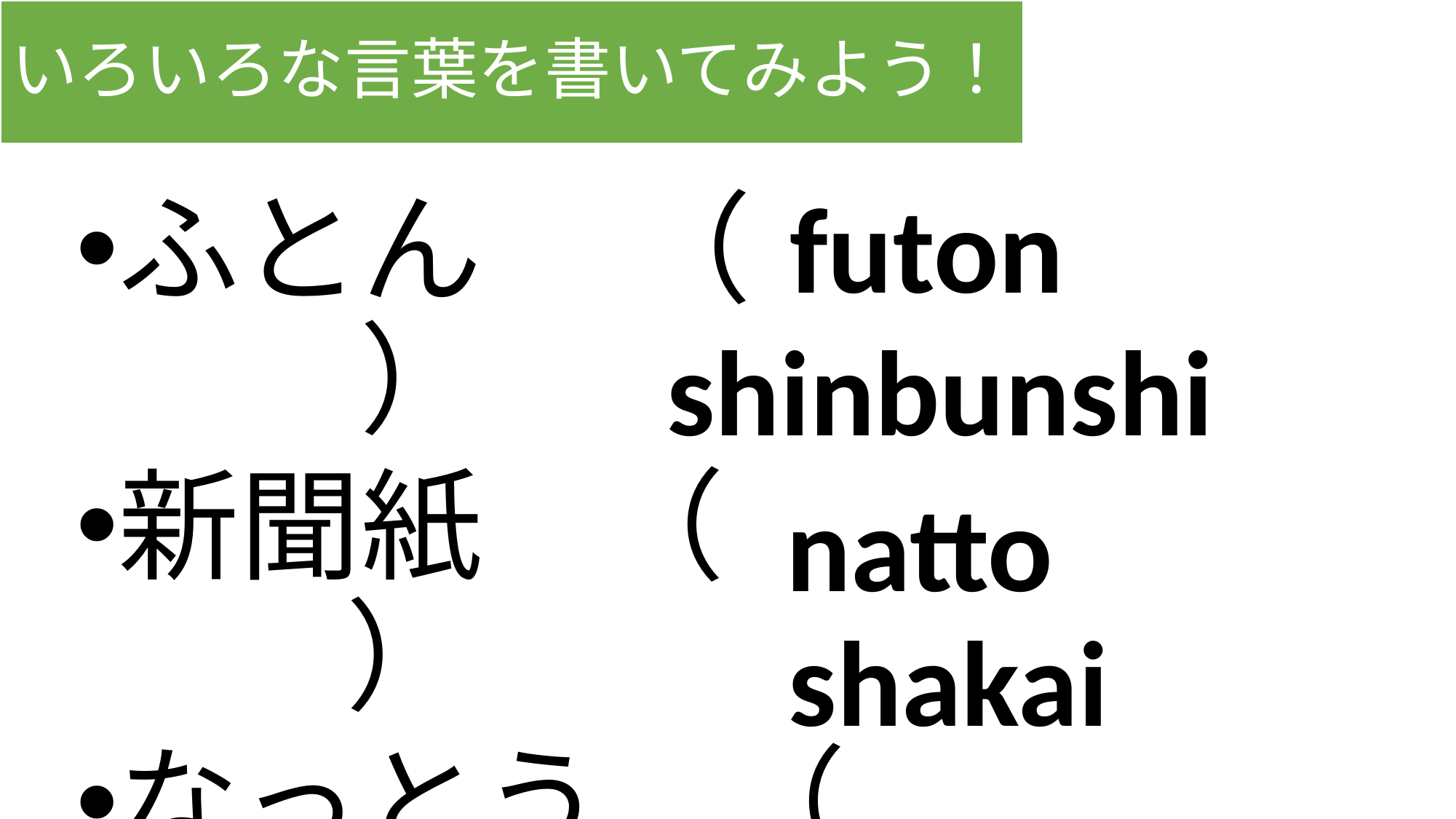

# いろいろな言葉を書いてみよう！
ふとん　 （　　　　　　     ）
新聞紙　（　　　     　　　）
なっとう　（　　　　　    　）
社会　  　（　　　　　　    ）
futon
shinbunshi
natto
shakai